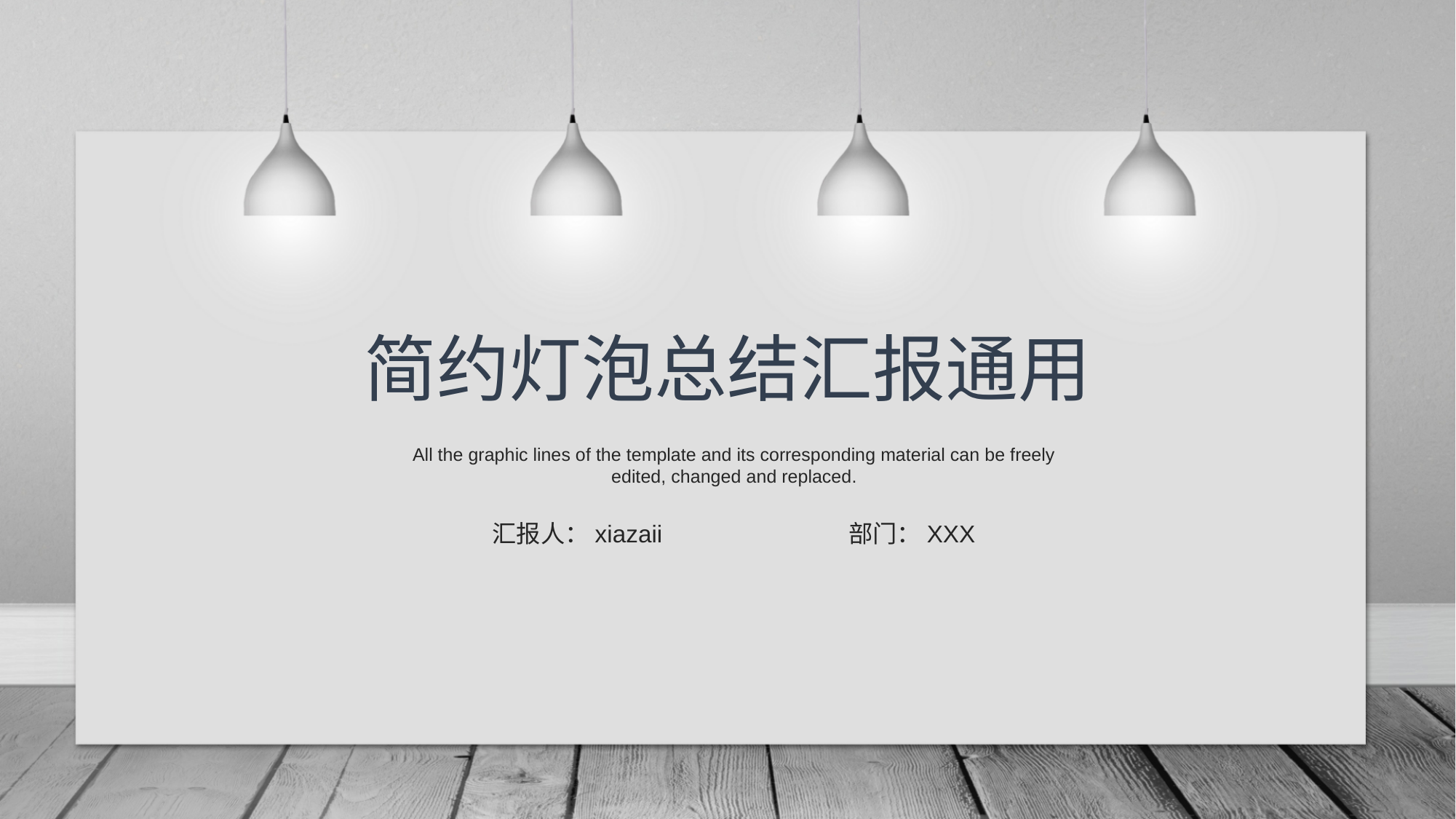

简约灯泡总结汇报通用
All the graphic lines of the template and its corresponding material can be freely edited, changed and replaced.
汇报人：xiazaii
部门：XXX